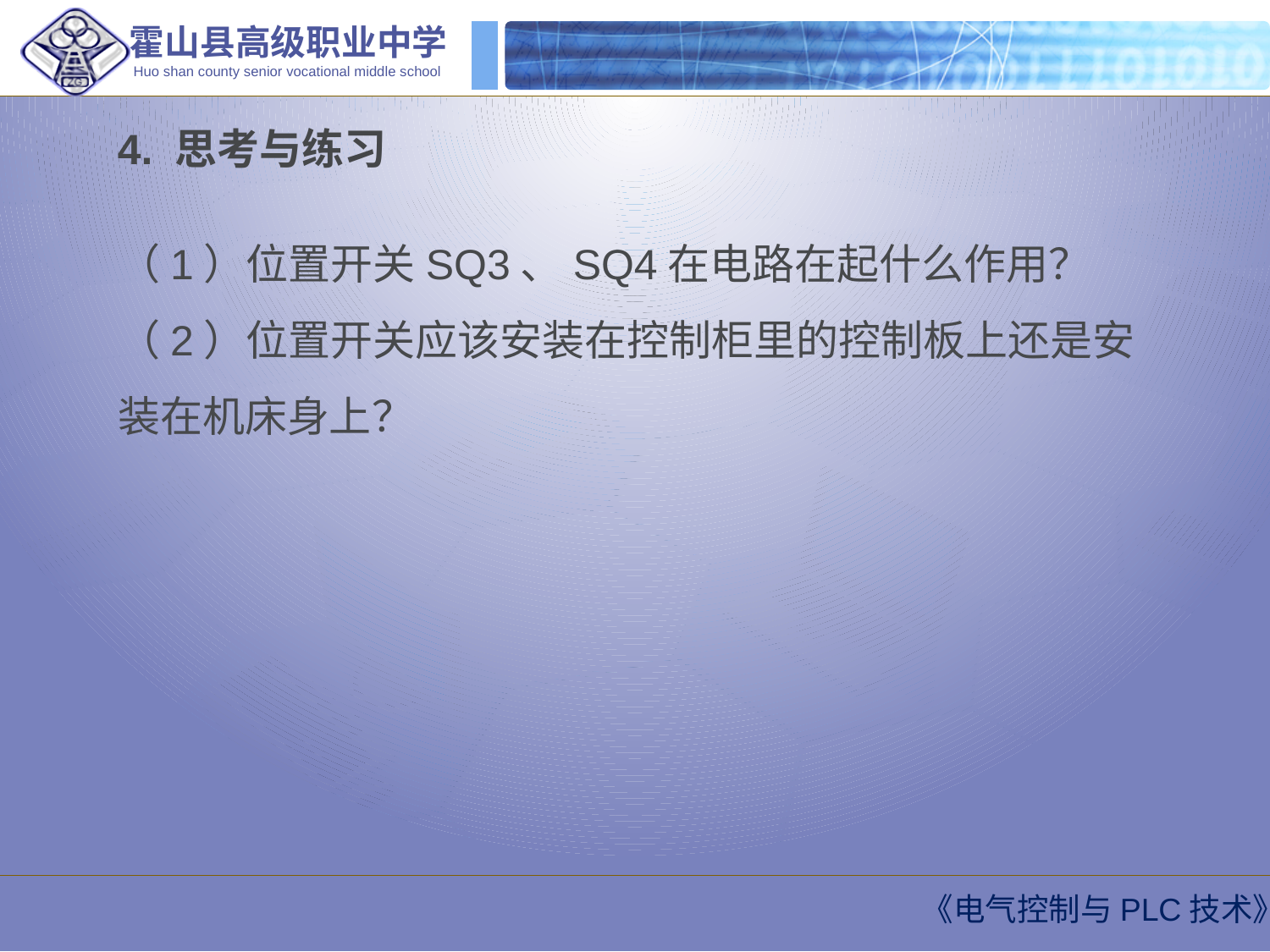

4. 思考与练习
（1）位置开关SQ3、SQ4在电路在起什么作用？
（2）位置开关应该安装在控制柜里的控制板上还是安装在机床身上？